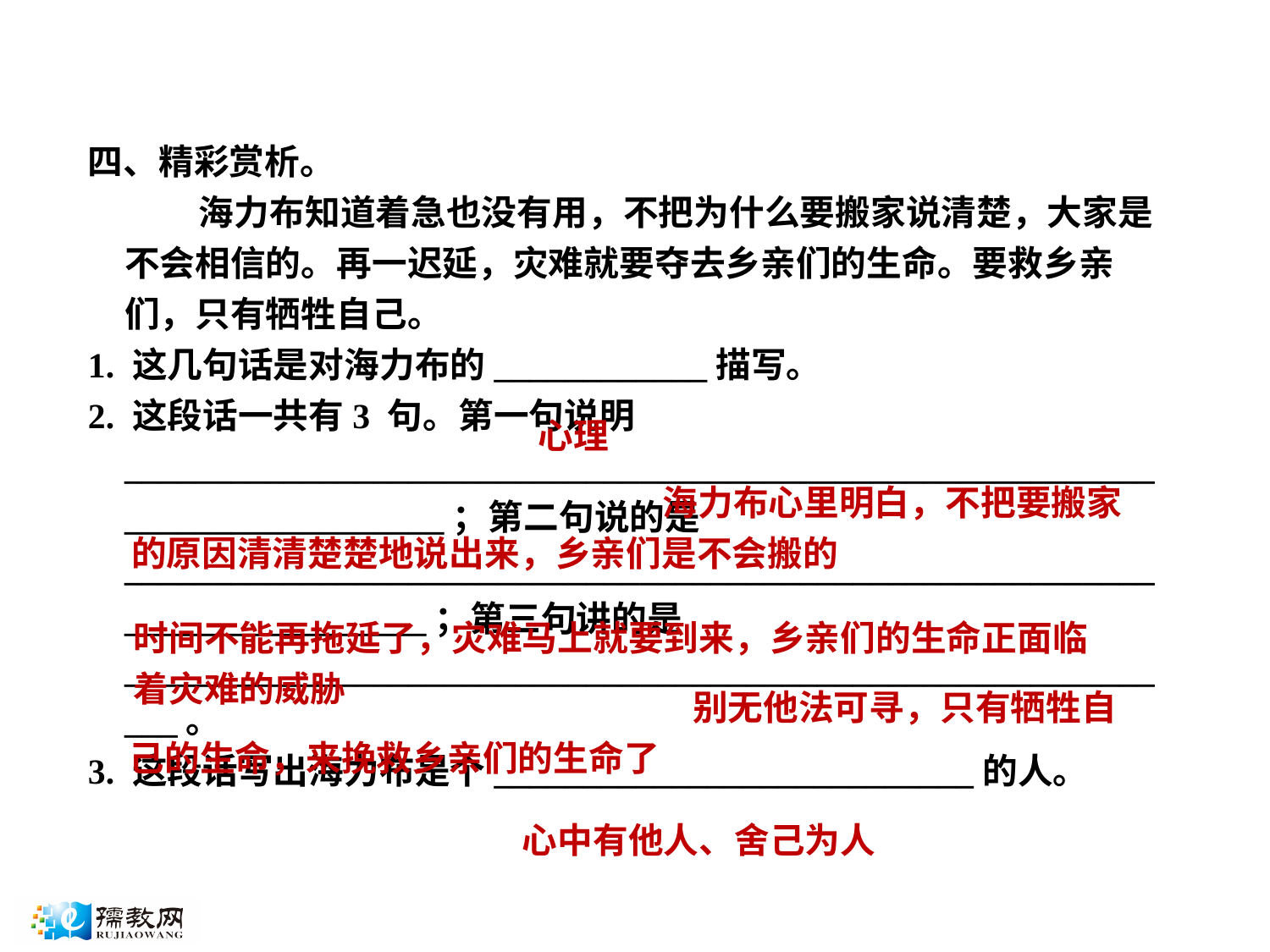

四、精彩赏析。
海力布知道着急也没有用，不把为什么要搬家说清楚，大家是不会相信的。再一迟延，灾难就要夺去乡亲们的生命。要救乡亲们，只有牺牲自己。
1. 这几句话是对海力布的____________描写。
2. 这段话一共有3 句。第一句说明____________________________________________________________________________；第二句说的是___________________________________________________________________________；第三句讲的是_____________________________________________________________。
3. 这段话写出海力布是个___________________________的人。
心理
                                                                 海力布心里明白，不把要搬家的原因清清楚楚地说出来，乡亲们是不会搬的
时间不能再拖延了，灾难马上就要到来，乡亲们的生命正面临着灾难的威胁
                                                                     别无他法可寻，只有牺牲自己的生命，来挽救乡亲们的生命了
心中有他人、舍己为人